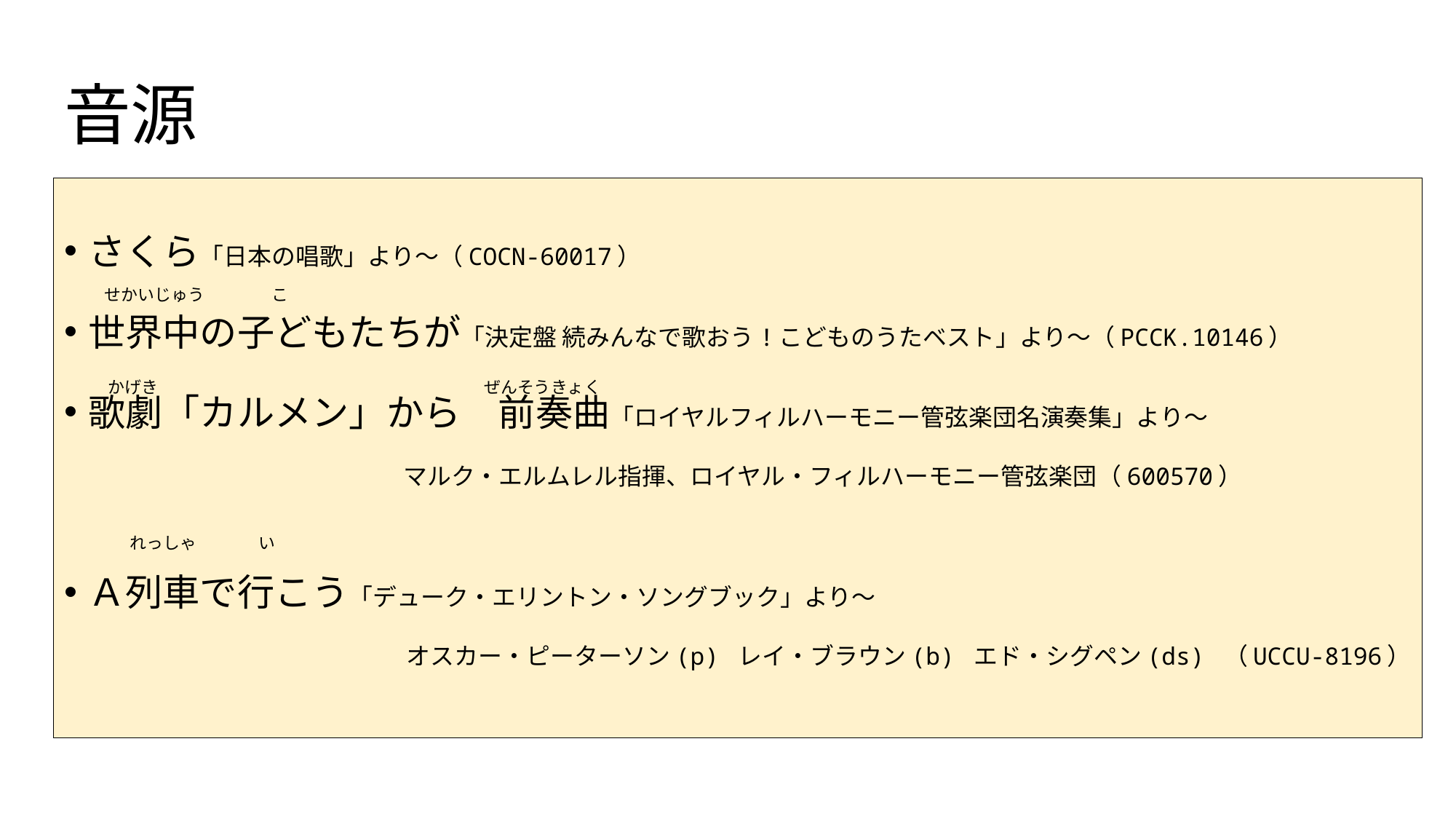

# 音源
さくら「日本の唱歌」より～（COCN-60017）
世界中の子どもたちが「決定盤 続みんなで歌おう!こどものうたベスト」より～（PCCK.10146）
歌劇「カルメン」から　前奏曲「ロイヤルフィルハーモニー管弦楽団名演奏集」より～
　　　　　　　　　　　　　　マルク・エルムレル指揮、ロイヤル・フィルハーモニー管弦楽団（600570）
Ａ列車で行こう「デューク・エリントン・ソングブック」より～
オスカー・ピーターソン(p) レイ・ブラウン(b) エド・シグペン(ds) （UCCU-8196）

せかいじゅう　　　　こ
　かげき　　　　　　　　　　　　　　　　　　　  ぜんそうきょく
れっしゃ　　　   い